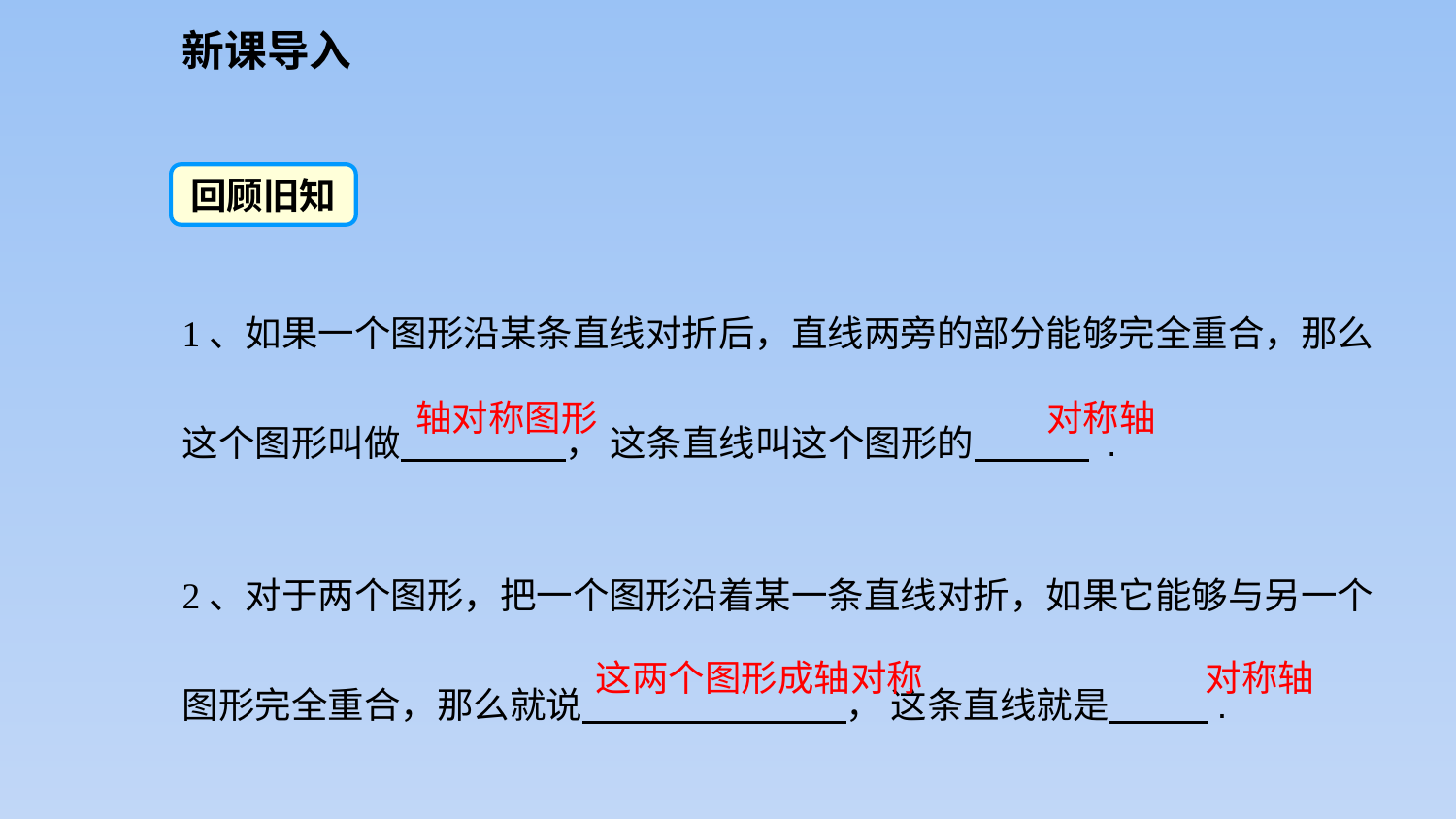

新课导入
回顾旧知
1、如果一个图形沿某条直线对折后，直线两旁的部分能够完全重合，那么这个图形叫做                    ， 这条直线叫这个图形的               .

2、对于两个图形，把一个图形沿着某一条直线对折，如果它能够与另一个图形完全重合，那么就说                                ， 这条直线就是            .
轴对称图形
对称轴
这两个图形成轴对称
对称轴